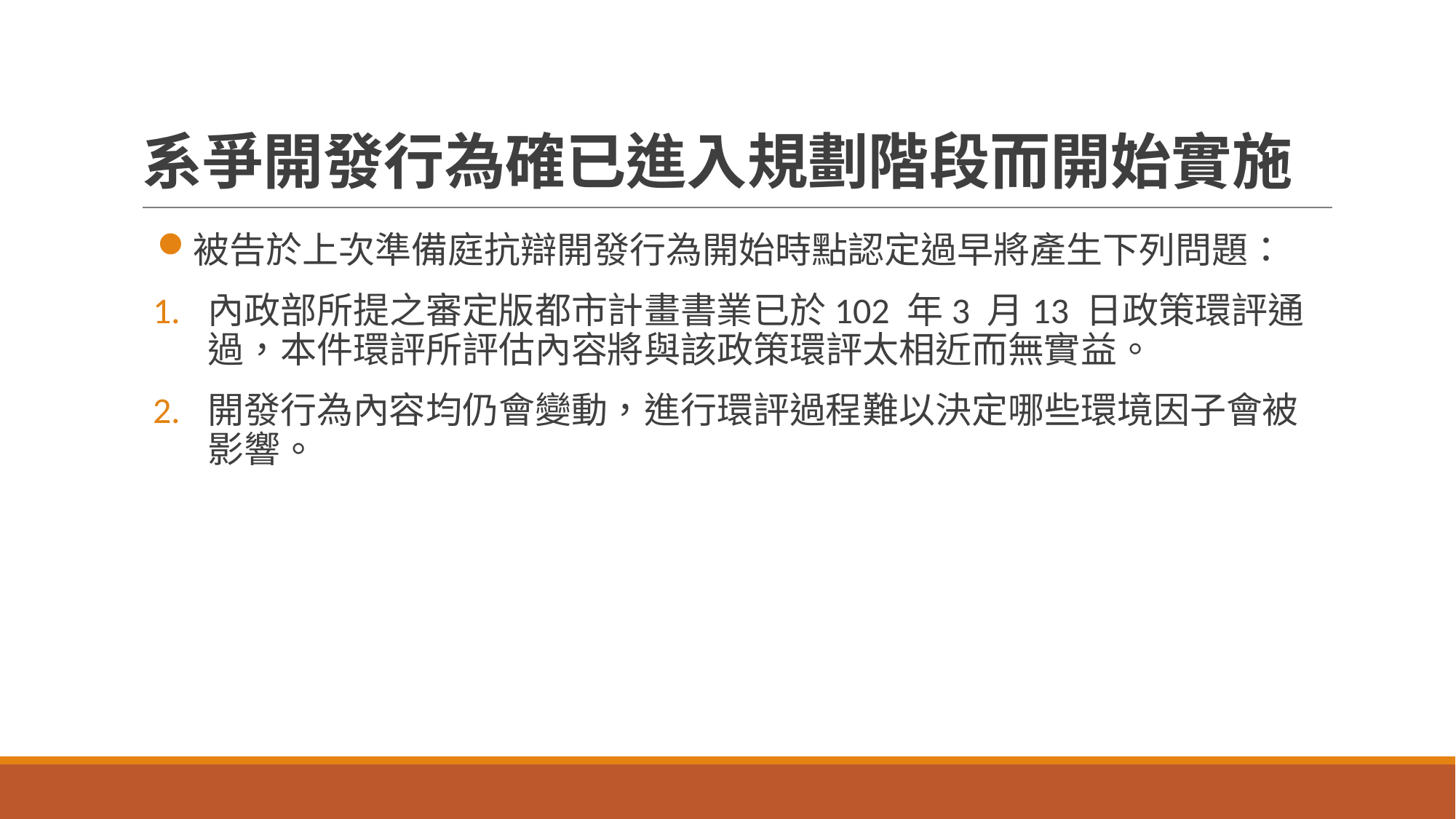

# 系爭開發行為確已進入規劃階段而開始實施
被告於上次準備庭抗辯開發行為開始時點認定過早將產生下列問題：
內政部所提之審定版都市計畫書業已於102 年3 月13 日政策環評通過，本件環評所評估內容將與該政策環評太相近而無實益。
開發行為內容均仍會變動，進行環評過程難以決定哪些環境因子會被影響。